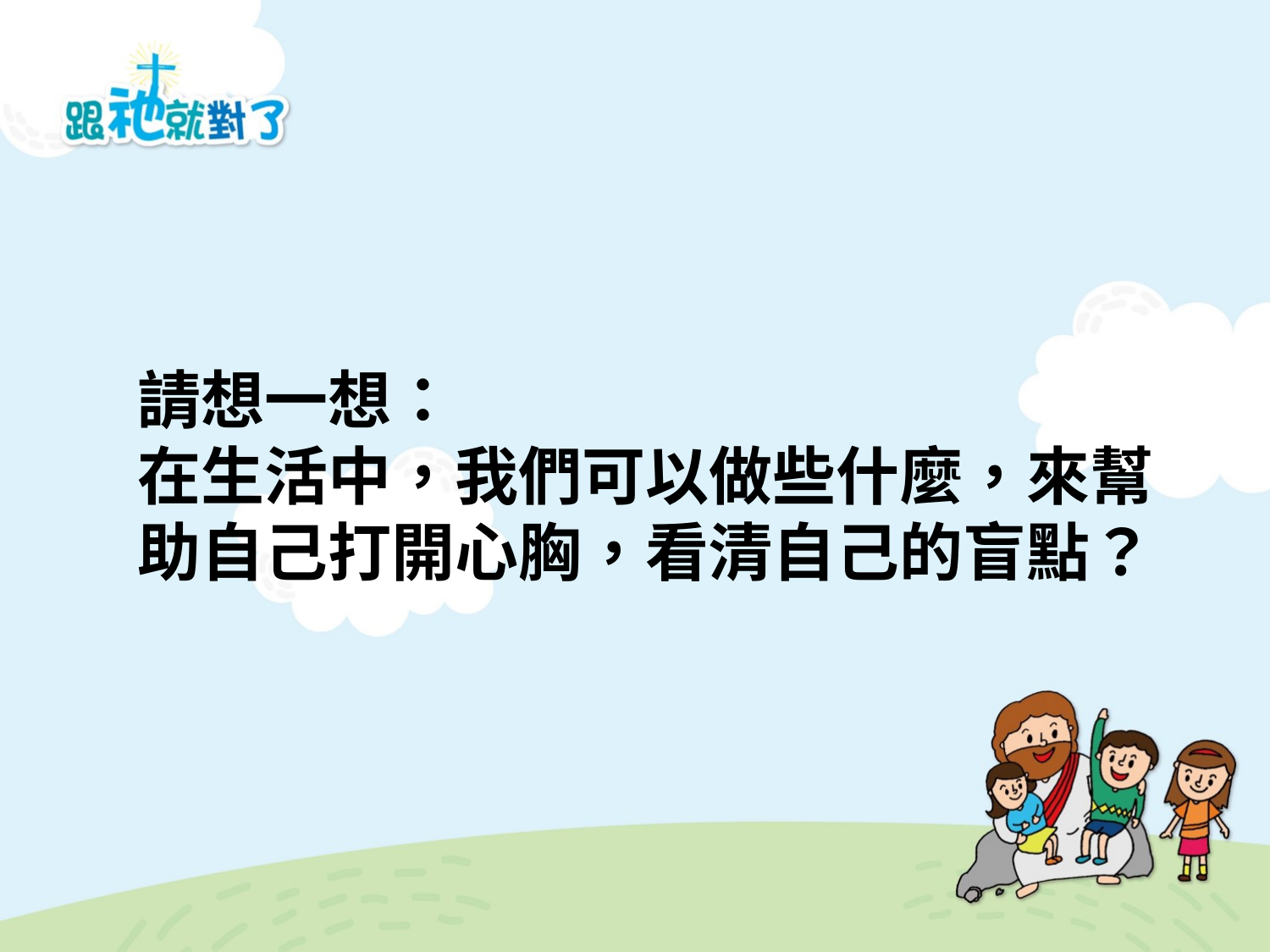

請想一想：
在生活中，我們可以做些什麼，來幫助自己打開心胸，看清自己的盲點？